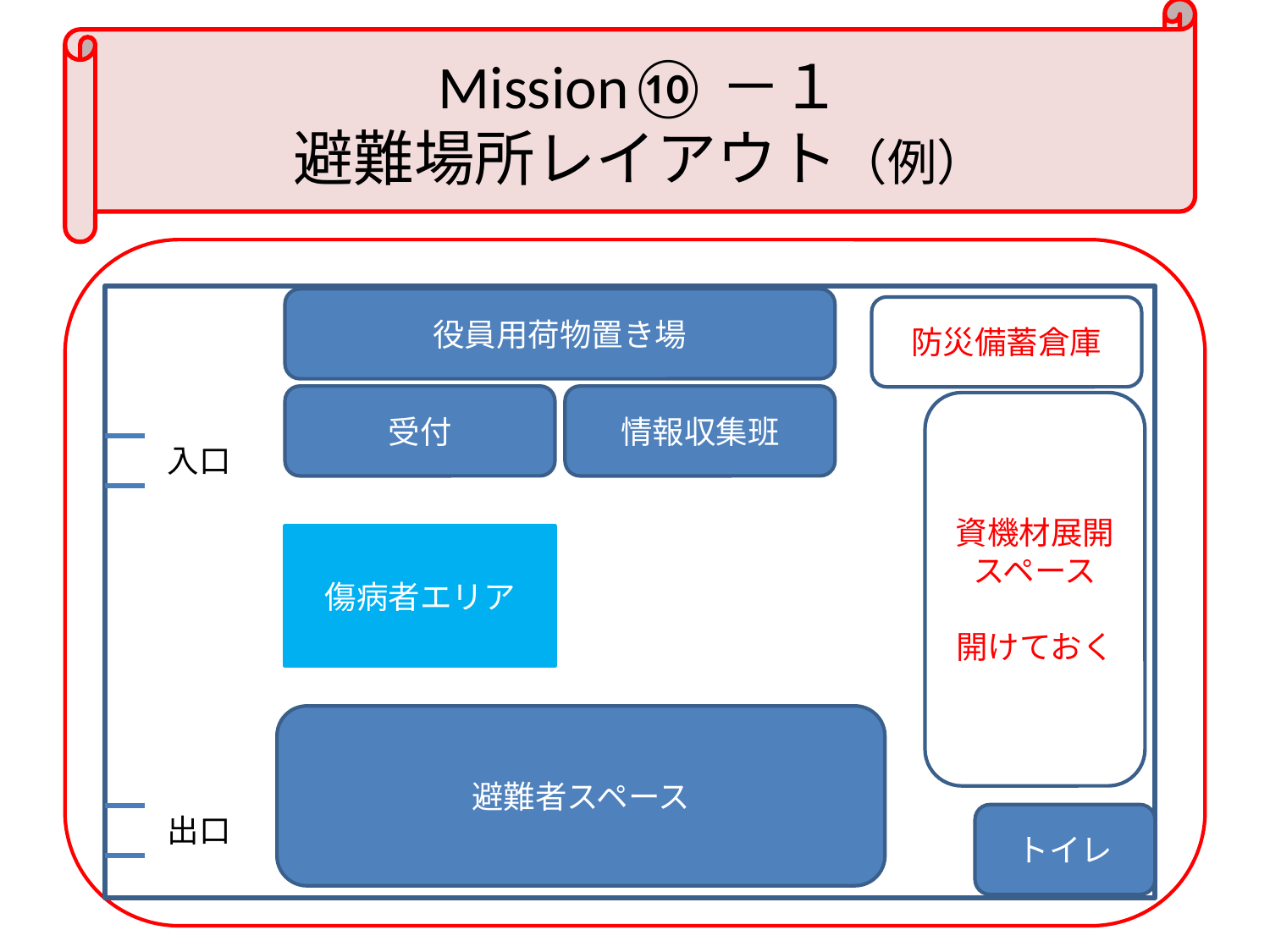

# Mission⑩－１ 避難場所レイアウト（例）

役員用荷物置き場
防災備蓄倉庫
受付
情報収集班
資機材展開
スペース

開けておく
入口
傷病者エリア
避難者スペース
出口
トイレ